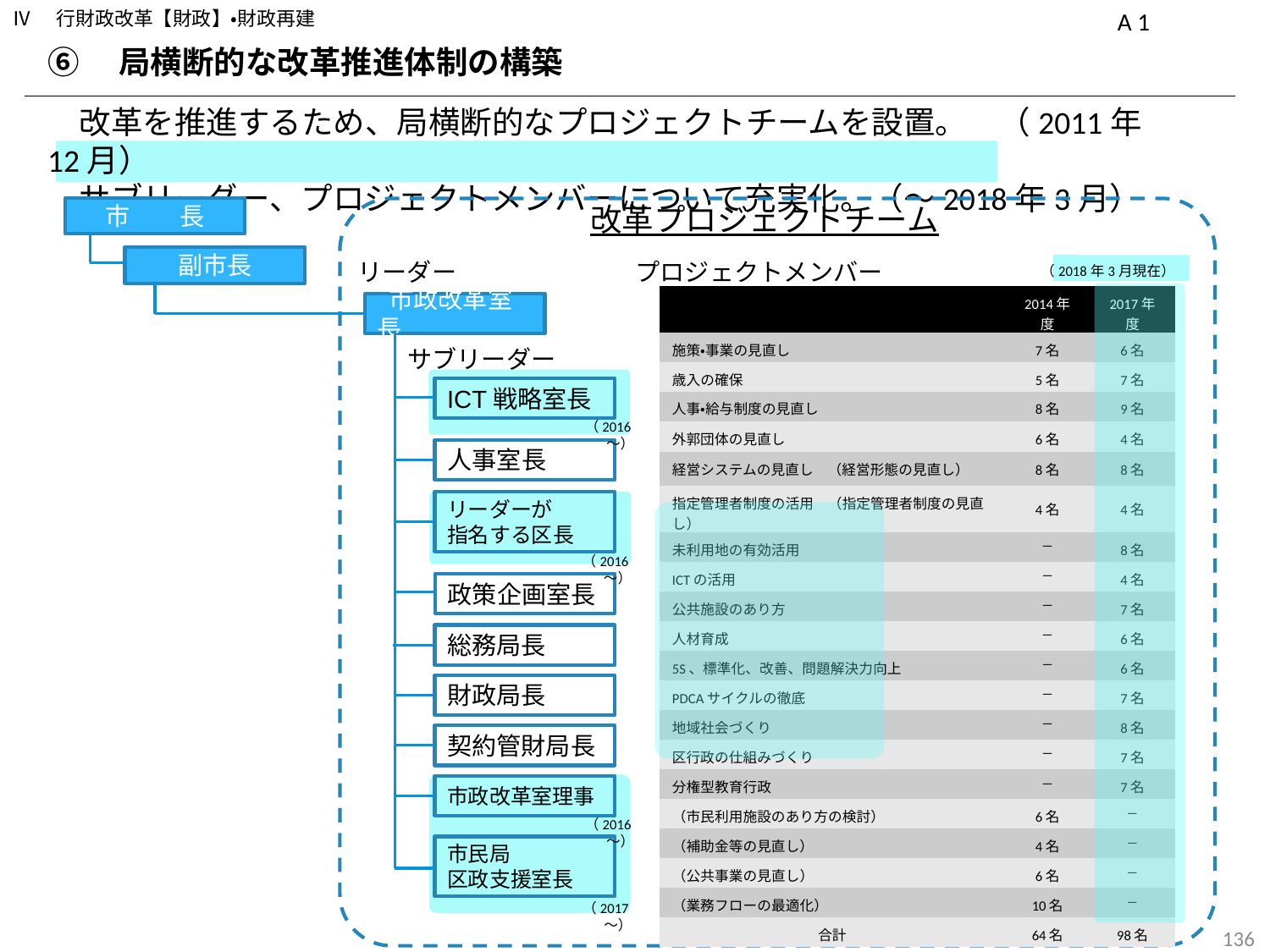

Ⅳ　行財政改革【財政】・財政再建
A 1
⑥　局横断的な改革推進体制の構築
　改革を推進するため、局横断的なプロジェクトチームを設置。　（2011年12月）
　サブリーダー、プロジェクトメンバーについて充実化。（～2018年3月）

改革プロジェクトチーム
市　　長
副市長
リーダー
 市政改革室長
サブリーダー
ICT戦略室長
（2016～）
人事室長
リーダーが
指名する区長
（2016～）
政策企画室長
総務局長
財政局長
契約管財局長
市政改革室理事
（2016～）
市民局
区政支援室長
（2017～）
プロジェクトメンバー
（2018年3月現在）
※（　　　）内は、2014年度当時の取組項目

|  | 2014年度 | 2017年度 |
| --- | --- | --- |
| 施策・事業の見直し | 7名 | 6名 |
| 歳入の確保 | 5名 | 7名 |
| 人事・給与制度の見直し | 8名 | 9名 |
| 外郭団体の見直し | 6名 | 4名 |
| 経営システムの見直し　（経営形態の見直し） | 8名 | 8名 |
| 指定管理者制度の活用　（指定管理者制度の見直し） | 4名 | 4名 |
| 未利用地の有効活用 | ― | 8名 |
| ICTの活用 | ― | 4名 |
| 公共施設のあり方 | ― | 7名 |
| 人材育成 | ― | 6名 |
| 5S、標準化、改善、問題解決力向上 | ― | 6名 |
| PDCAサイクルの徹底 | ― | 7名 |
| 地域社会づくり | ― | 8名 |
| 区行政の仕組みづくり | ― | 7名 |
| 分権型教育行政 | ― | 7名 |
| （市民利用施設のあり方の検討） | 6名 | ― |
| （補助金等の見直し） | 4名 | ― |
| （公共事業の見直し） | 6名 | ― |
| （業務フローの最適化） | 10名 | ― |
| 合計 | 64名 | 98名 |

136